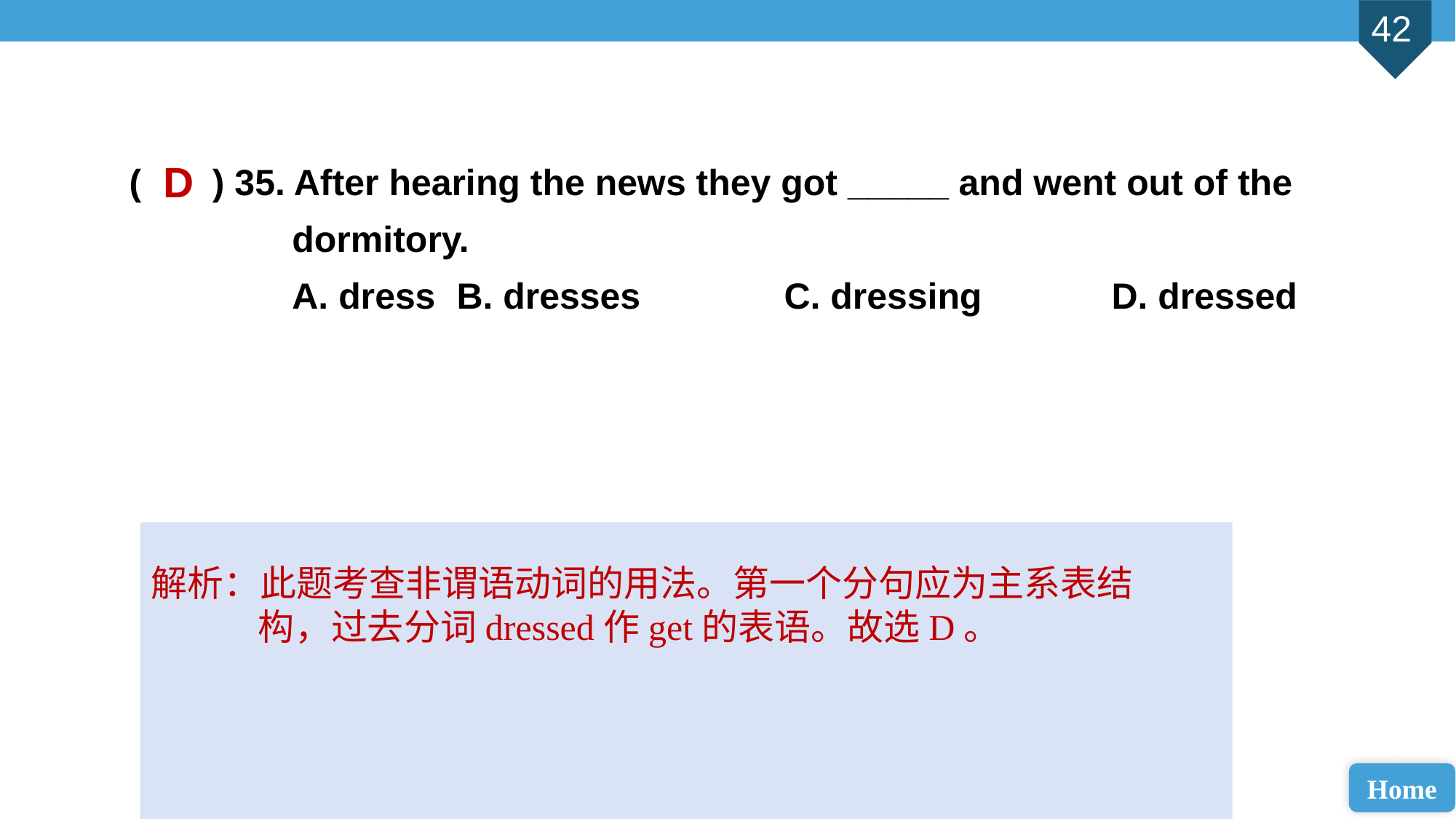

(       ) 35. After hearing the news they got _____ and went out of the
                dormitory.
                A. dress 	B. dresses 		C. dressing 		D. dressed
D

解析：此题考查非谓语动词的用法。第一个分句应为主系表结构，过去分词dressed作get的表语。故选D。